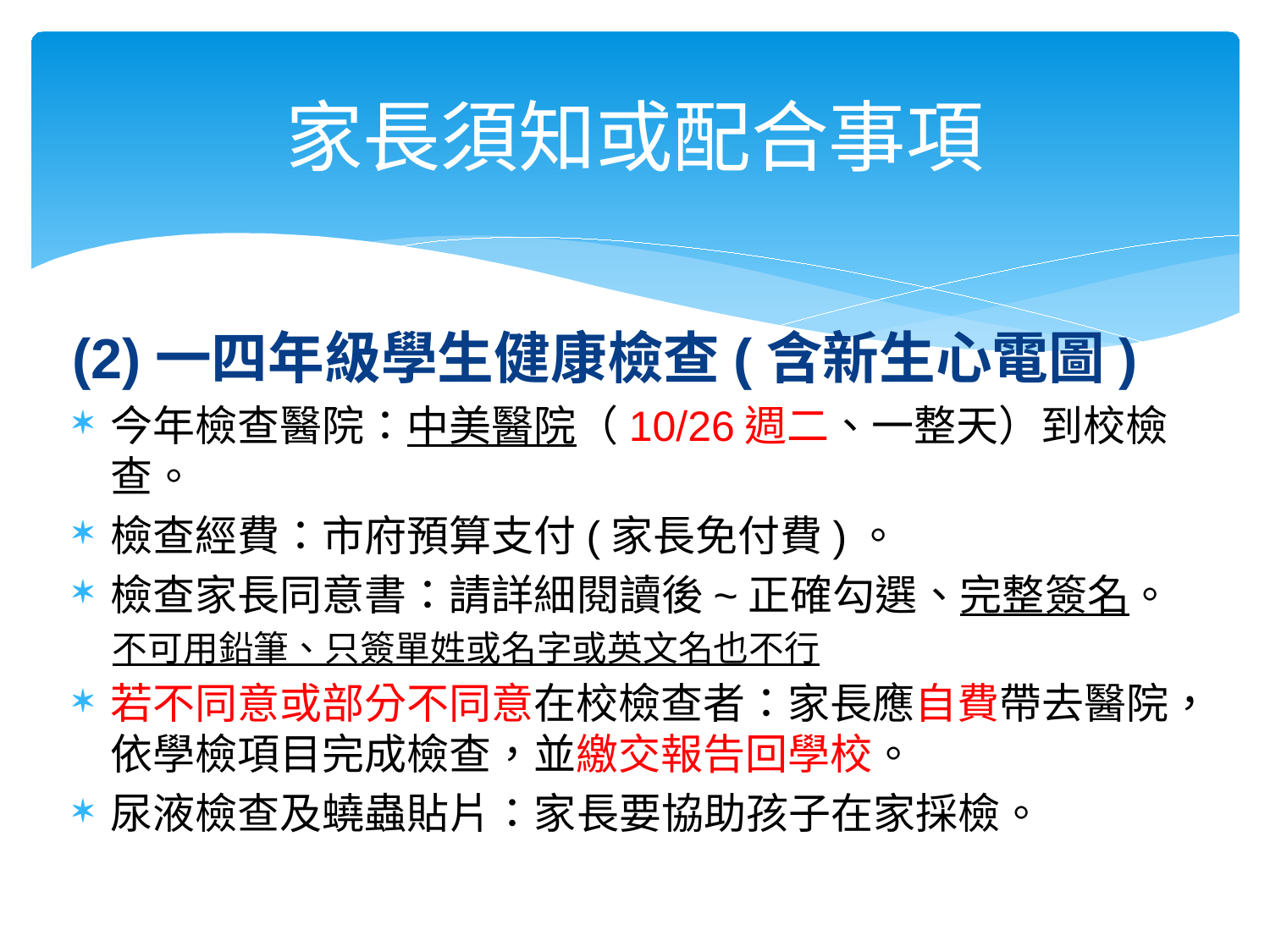

# 家長須知或配合事項
(2)一四年級學生健康檢查(含新生心電圖)
今年檢查醫院：中美醫院（10/26週二、一整天）到校檢查。
檢查經費：市府預算支付(家長免付費)。
檢查家長同意書：請詳細閱讀後~正確勾選、完整簽名。
    不可用鉛筆、只簽單姓或名字或英文名也不行
若不同意或部分不同意在校檢查者：家長應自費帶去醫院，依學檢項目完成檢查，並繳交報告回學校。
尿液檢查及蟯蟲貼片：家長要協助孩子在家採檢。